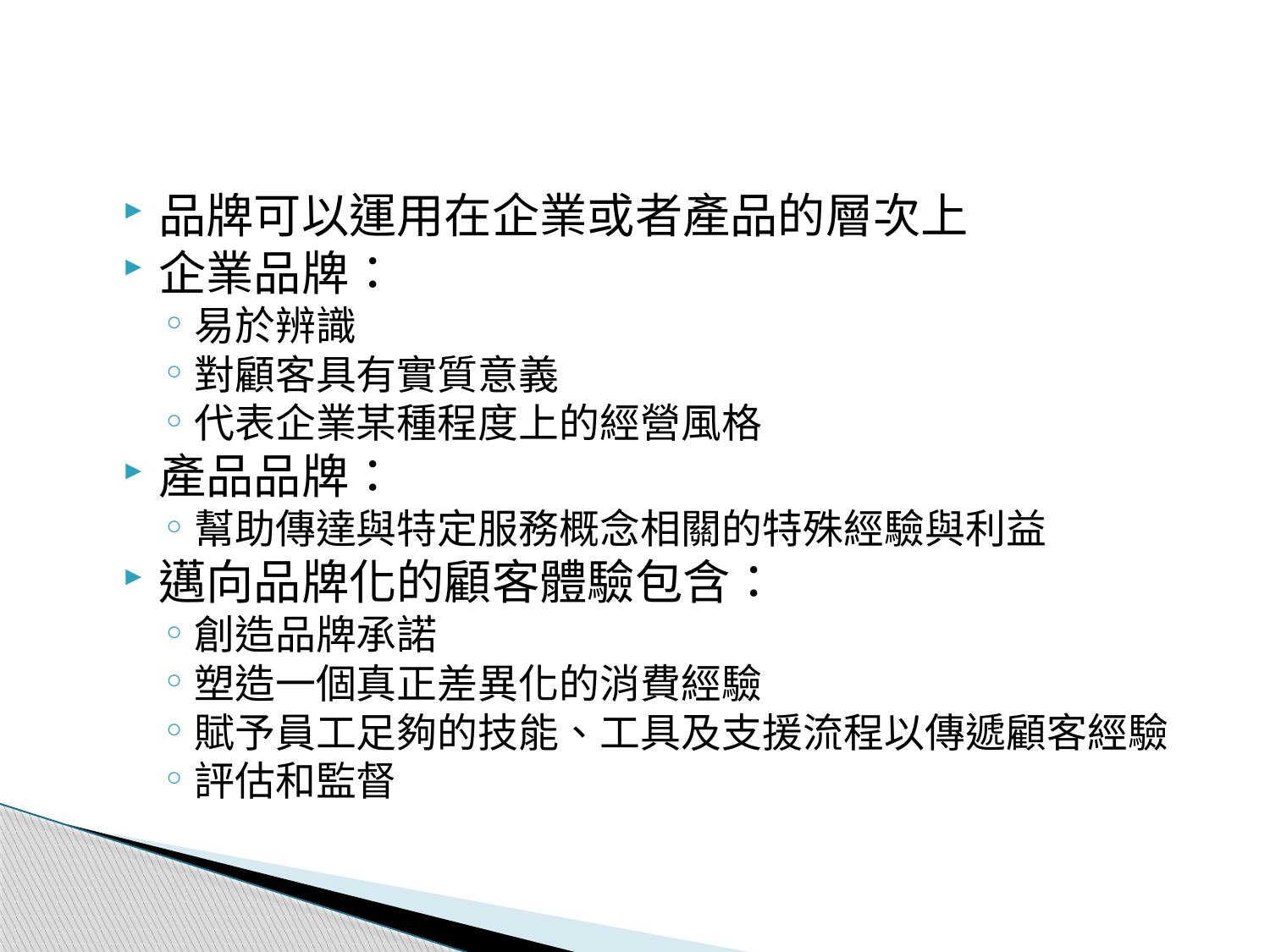

# 提供品牌經驗 (1)
品牌可以運用在企業或者產品的層次上
企業品牌：
易於辨識
對顧客具有實質意義
代表企業某種程度上的經營風格
產品品牌：
幫助傳達與特定服務概念相關的特殊經驗與利益
邁向品牌化的顧客體驗包含：
創造品牌承諾
塑造一個真正差異化的消費經驗
賦予員工足夠的技能、工具及支援流程以傳遞顧客經驗
評估和監督